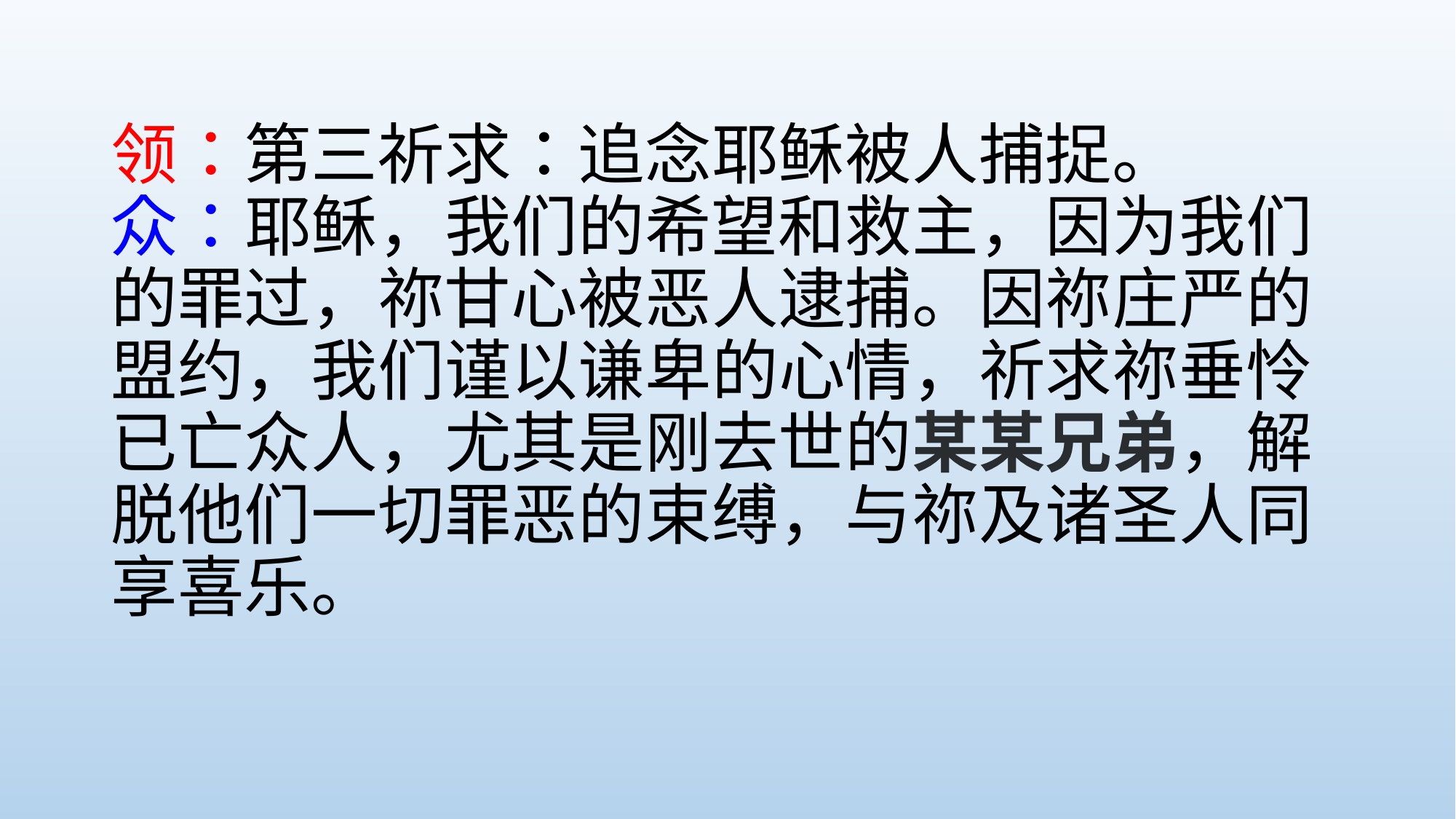

# 领：第三祈求：追念耶稣被人捕捉。 众：耶稣，我们的希望和救主，因为我们的罪过，祢甘心被恶人逮捕。因祢庄严的盟约，我们谨以谦卑的心情，祈求祢垂怜已亡众人，尤其是刚去世的某某兄弟，解脱他们一切罪恶的束缚，与祢及诸圣人同享喜乐。